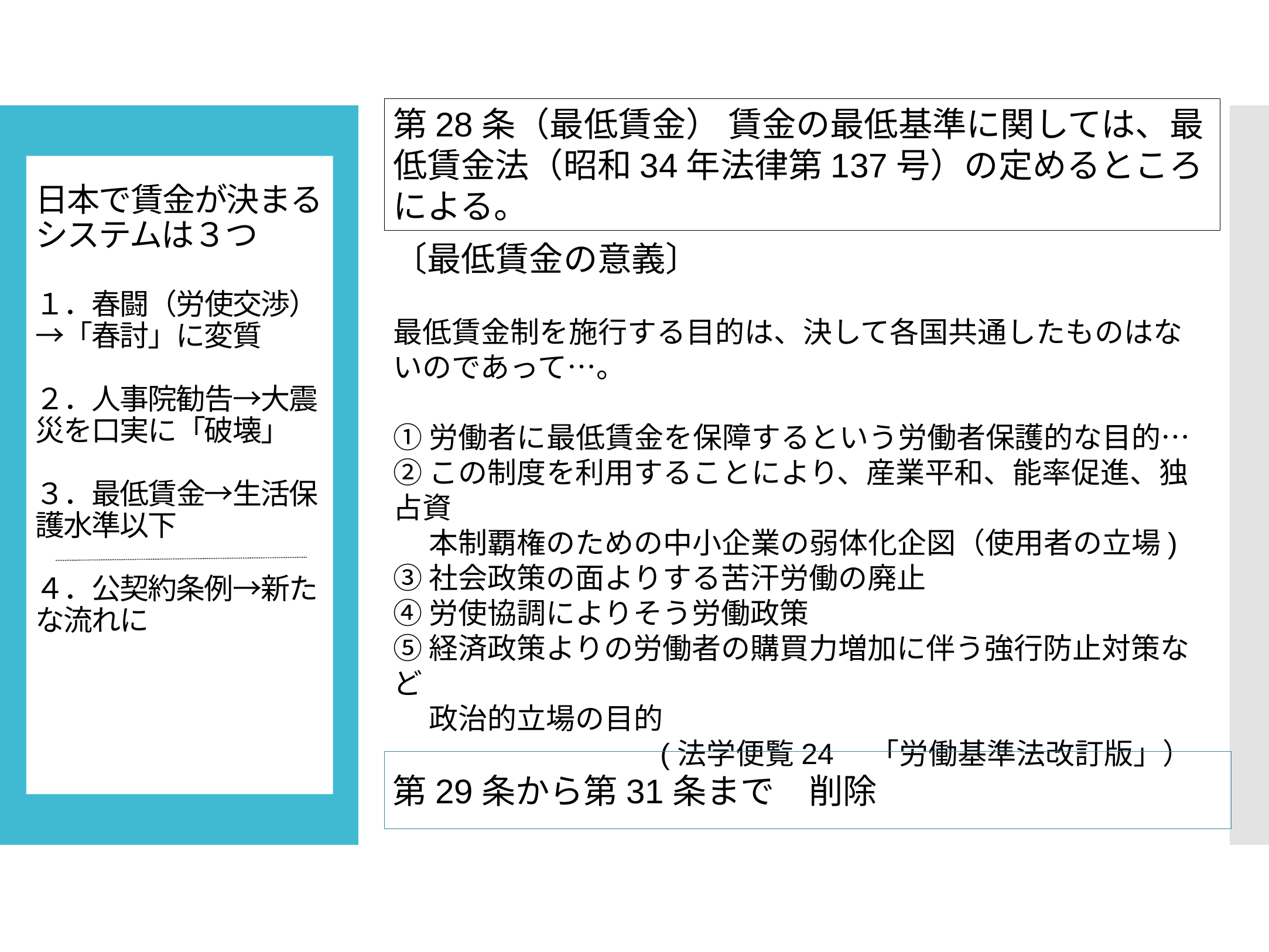

第28条（最低賃金） 賃金の最低基準に関しては、最低賃金法（昭和34年法律第137号）の定めるところによる。
# 日本で賃金が決まるシステムは３つ １．春闘（労使交渉）→「春討」に変質 ２．人事院勧告→大震災を口実に「破壊」 ３．最低賃金→生活保護水準以下 ４．公契約条例→新たな流れに
〔最低賃金の意義〕

最低賃金制を施行する目的は、決して各国共通したものはないのであって…。

①労働者に最低賃金を保障するという労働者保護的な目的…
②この制度を利用することにより、産業平和、能率促進、独占資
　 本制覇権のための中小企業の弱体化企図（使用者の立場)
③社会政策の面よりする苦汗労働の廃止
④労使協調によりそう労働政策
⑤経済政策よりの労働者の購買力増加に伴う強行防止対策など
　 政治的立場の目的
                                 　 (法学便覧24　「労働基準法改訂版」）
第29条から第31条まで　削除